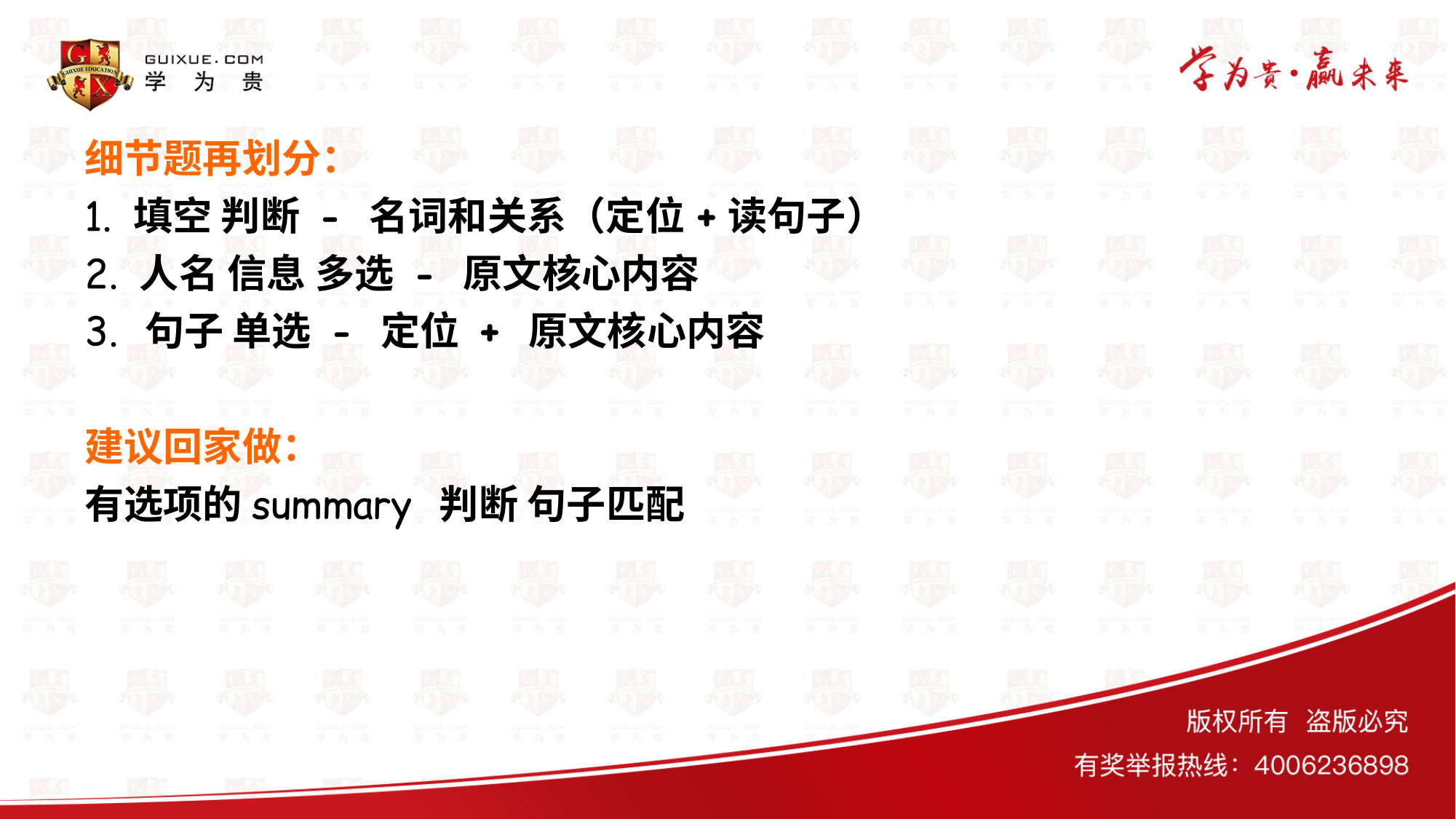

# 细节题再划分：
1. 填空 判断 - 名词和关系（定位+读句子）
2. 人名 信息 多选 - 原文核心内容
3. 句子 单选 - 定位 + 原文核心内容

建议回家做：
有选项的summary 判断 句子匹配